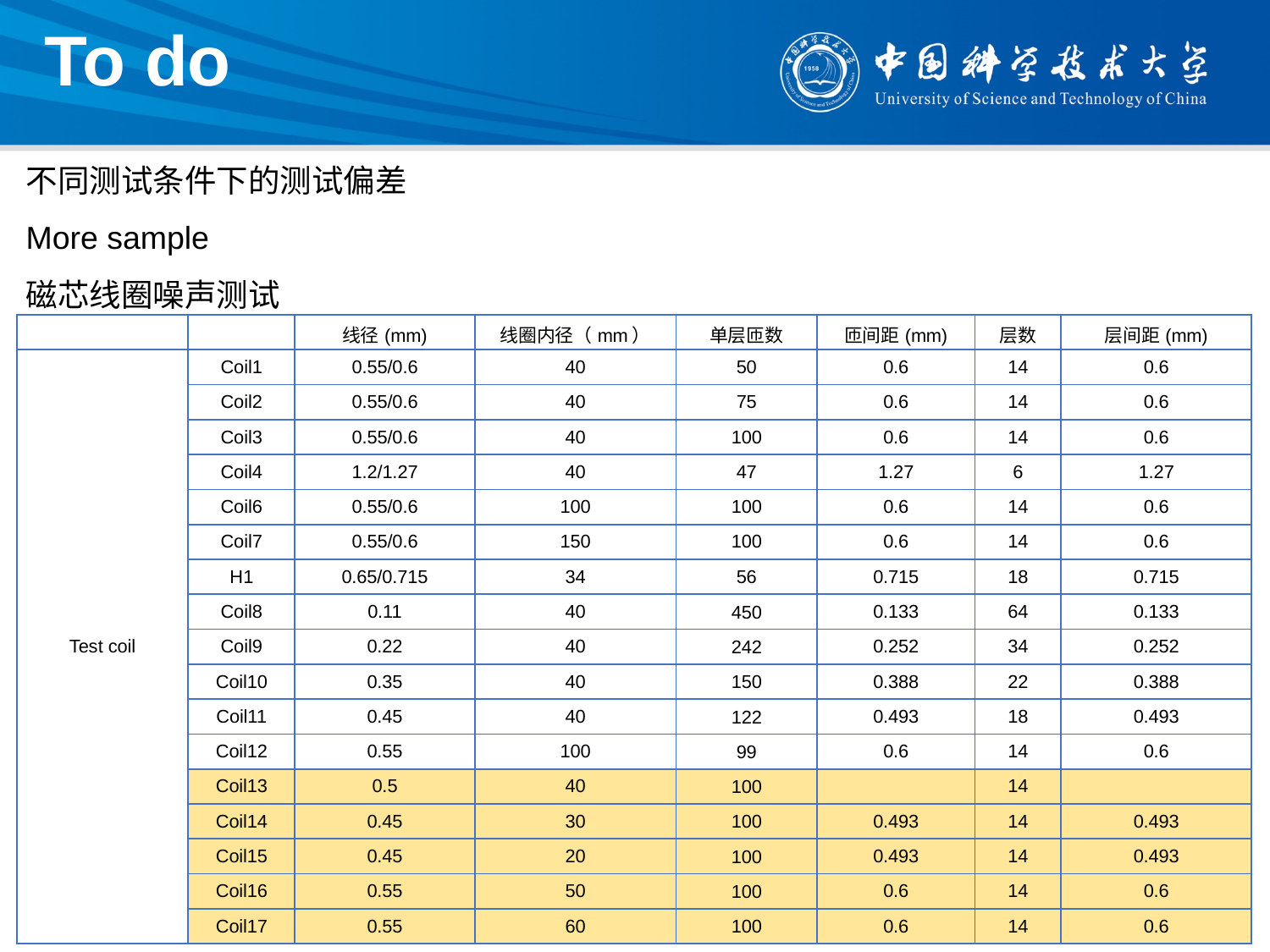

To do
不同测试条件下的测试偏差
More sample
磁芯线圈噪声测试
|  |  | 线径(mm) | 线圈内径（mm） | 单层匝数 | 匝间距(mm) | 层数 | 层间距(mm) |
| --- | --- | --- | --- | --- | --- | --- | --- |
| Test coil | Coil1 | 0.55/0.6 | 40 | 50 | 0.6 | 14 | 0.6 |
|  | Coil2 | 0.55/0.6 | 40 | 75 | 0.6 | 14 | 0.6 |
|  | Coil3 | 0.55/0.6 | 40 | 100 | 0.6 | 14 | 0.6 |
|  | Coil4 | 1.2/1.27 | 40 | 47 | 1.27 | 6 | 1.27 |
|  | Coil6 | 0.55/0.6 | 100 | 100 | 0.6 | 14 | 0.6 |
|  | Coil7 | 0.55/0.6 | 150 | 100 | 0.6 | 14 | 0.6 |
|  | H1 | 0.65/0.715 | 34 | 56 | 0.715 | 18 | 0.715 |
|  | Coil8 | 0.11 | 40 | 450 | 0.133 | 64 | 0.133 |
|  | Coil9 | 0.22 | 40 | 242 | 0.252 | 34 | 0.252 |
|  | Coil10 | 0.35 | 40 | 150 | 0.388 | 22 | 0.388 |
|  | Coil11 | 0.45 | 40 | 122 | 0.493 | 18 | 0.493 |
|  | Coil12 | 0.55 | 100 | 99 | 0.6 | 14 | 0.6 |
|  | Coil13 | 0.5 | 40 | 100 |  | 14 |  |
|  | Coil14 | 0.45 | 30 | 100 | 0.493 | 14 | 0.493 |
|  | Coil15 | 0.45 | 20 | 100 | 0.493 | 14 | 0.493 |
|  | Coil16 | 0.55 | 50 | 100 | 0.6 | 14 | 0.6 |
|  | Coil17 | 0.55 | 60 | 100 | 0.6 | 14 | 0.6 |
30